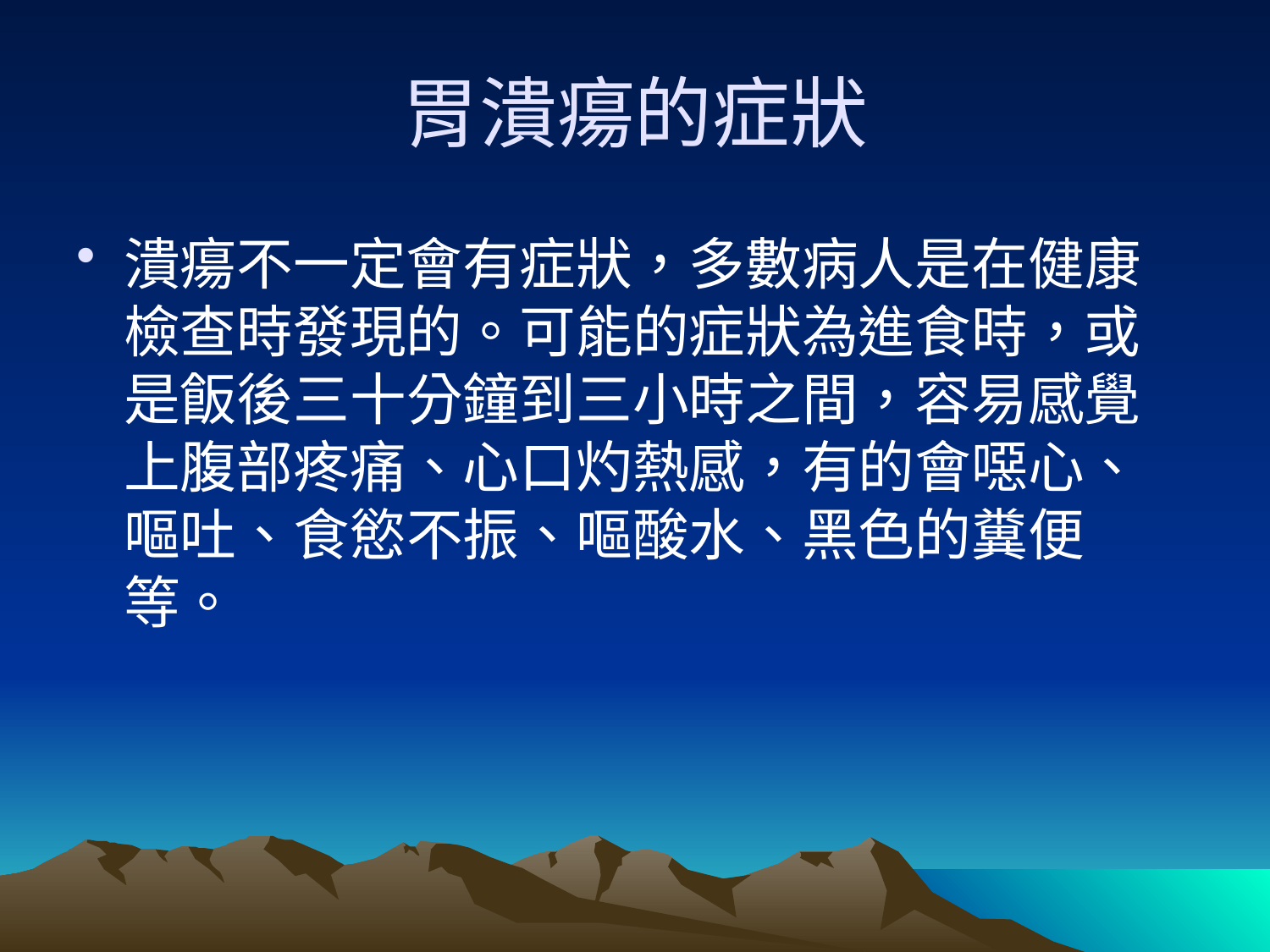

# 胃潰瘍的症狀
潰瘍不一定會有症狀，多數病人是在健康檢查時發現的。可能的症狀為進食時，或是飯後三十分鐘到三小時之間，容易感覺上腹部疼痛、心口灼熱感，有的會噁心、嘔吐、食慾不振、嘔酸水、黑色的糞便等。